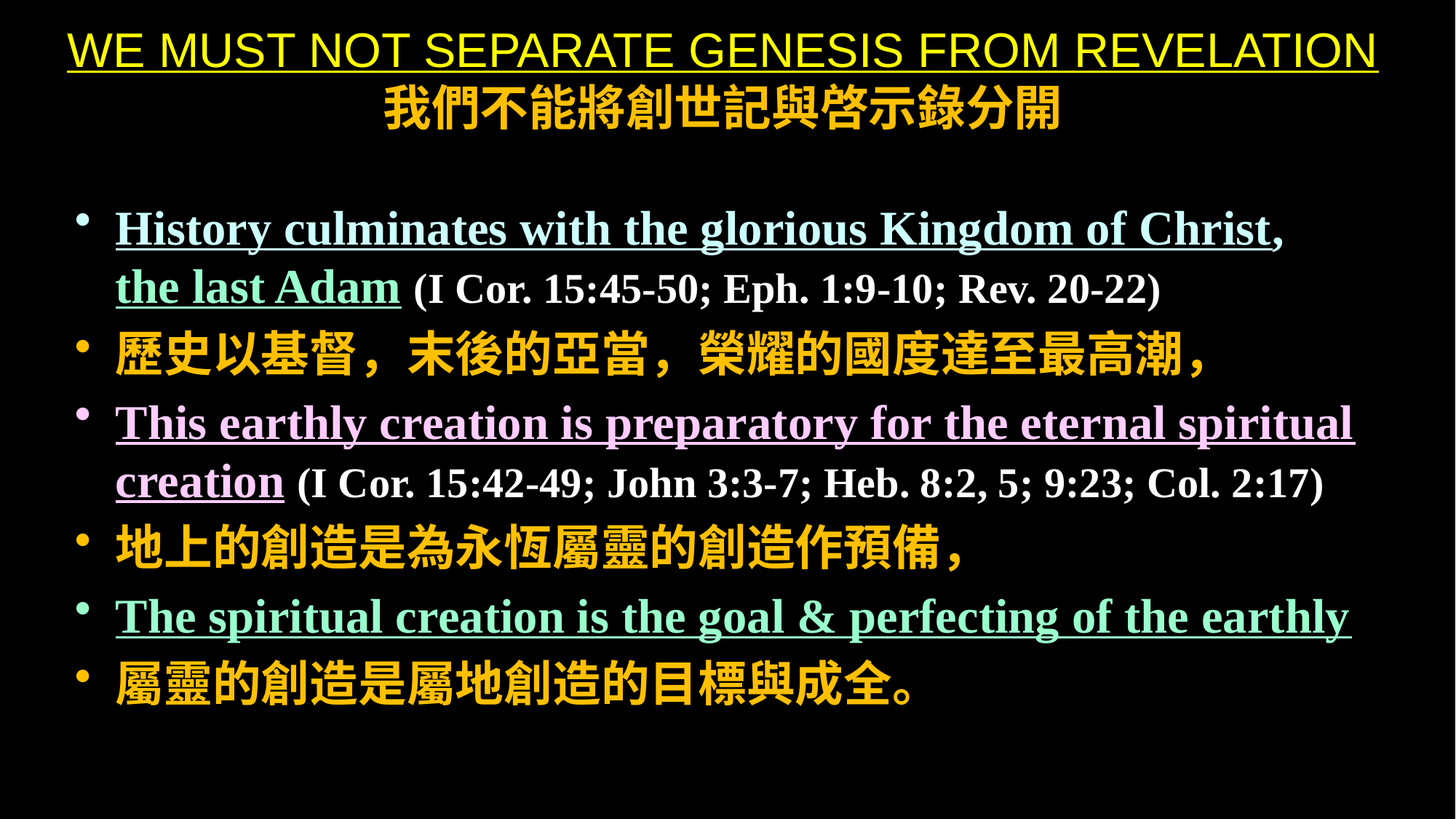

# WE MUST NOT SEPARATE GENESIS FROM REVELATION 我們不能將創世記與啓示錄分開
History culminates with the glorious Kingdom of Christ, 		the last Adam (I Cor. 15:45-50; Eph. 1:9-10; Rev. 20-22)
歷史以基督，末後的亞當，榮耀的國度達至最高潮，
This earthly creation is preparatory for the eternal spiritual creation (I Cor. 15:42-49; John 3:3-7; Heb. 8:2, 5; 9:23; Col. 2:17)
地上的創造是為永恆屬靈的創造作預備，
The spiritual creation is the goal & perfecting of the earthly
屬靈的創造是屬地創造的目標與成全。